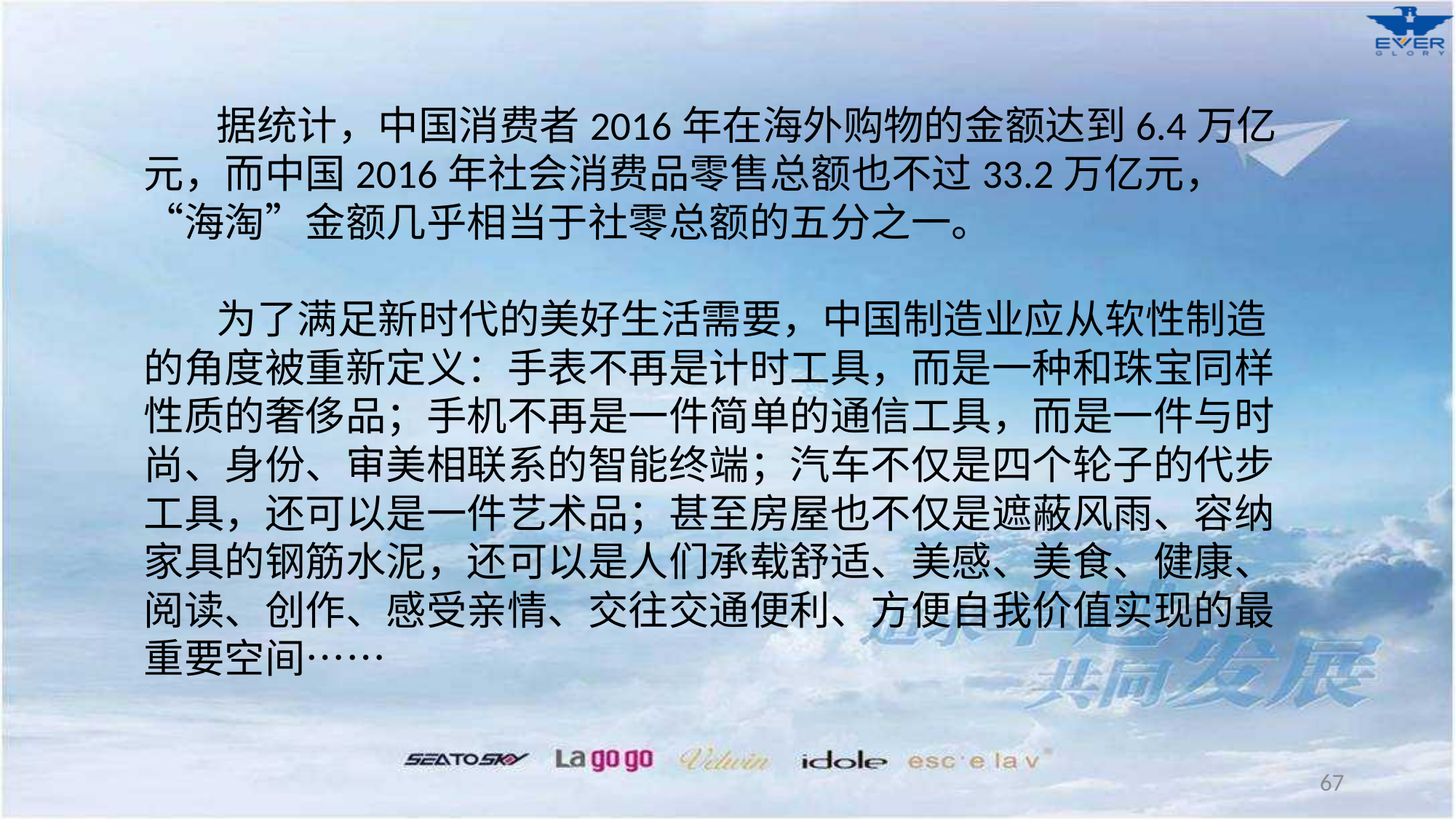

据统计，中国消费者2016年在海外购物的金额达到6.4万亿元，而中国2016年社会消费品零售总额也不过33.2万亿元，“海淘”金额几乎相当于社零总额的五分之一。

为了满足新时代的美好生活需要，中国制造业应从软性制造的角度被重新定义：手表不再是计时工具，而是一种和珠宝同样性质的奢侈品；手机不再是一件简单的通信工具，而是一件与时尚、身份、审美相联系的智能终端；汽车不仅是四个轮子的代步工具，还可以是一件艺术品；甚至房屋也不仅是遮蔽风雨、容纳家具的钢筋水泥，还可以是人们承载舒适、美感、美食、健康、阅读、创作、感受亲情、交往交通便利、方便自我价值实现的最重要空间……
67